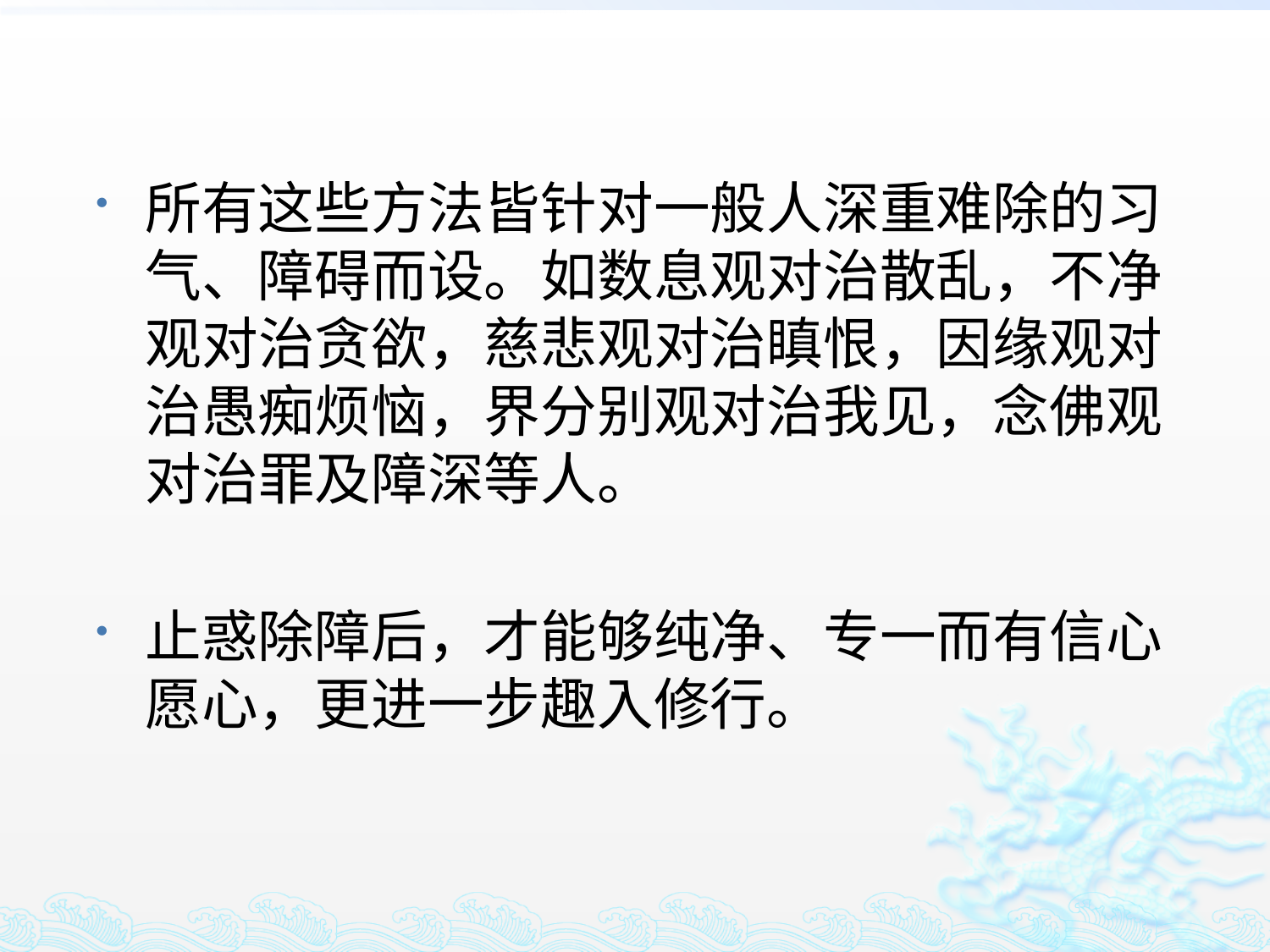

所有这些方法皆针对一般人深重难除的习气、障碍而设。如数息观对治散乱，不净观对治贪欲，慈悲观对治瞋恨，因缘观对治愚痴烦恼，界分别观对治我见，念佛观对治罪及障深等人。

止惑除障后，才能够纯净、专一而有信心愿心，更进一步趣入修行。